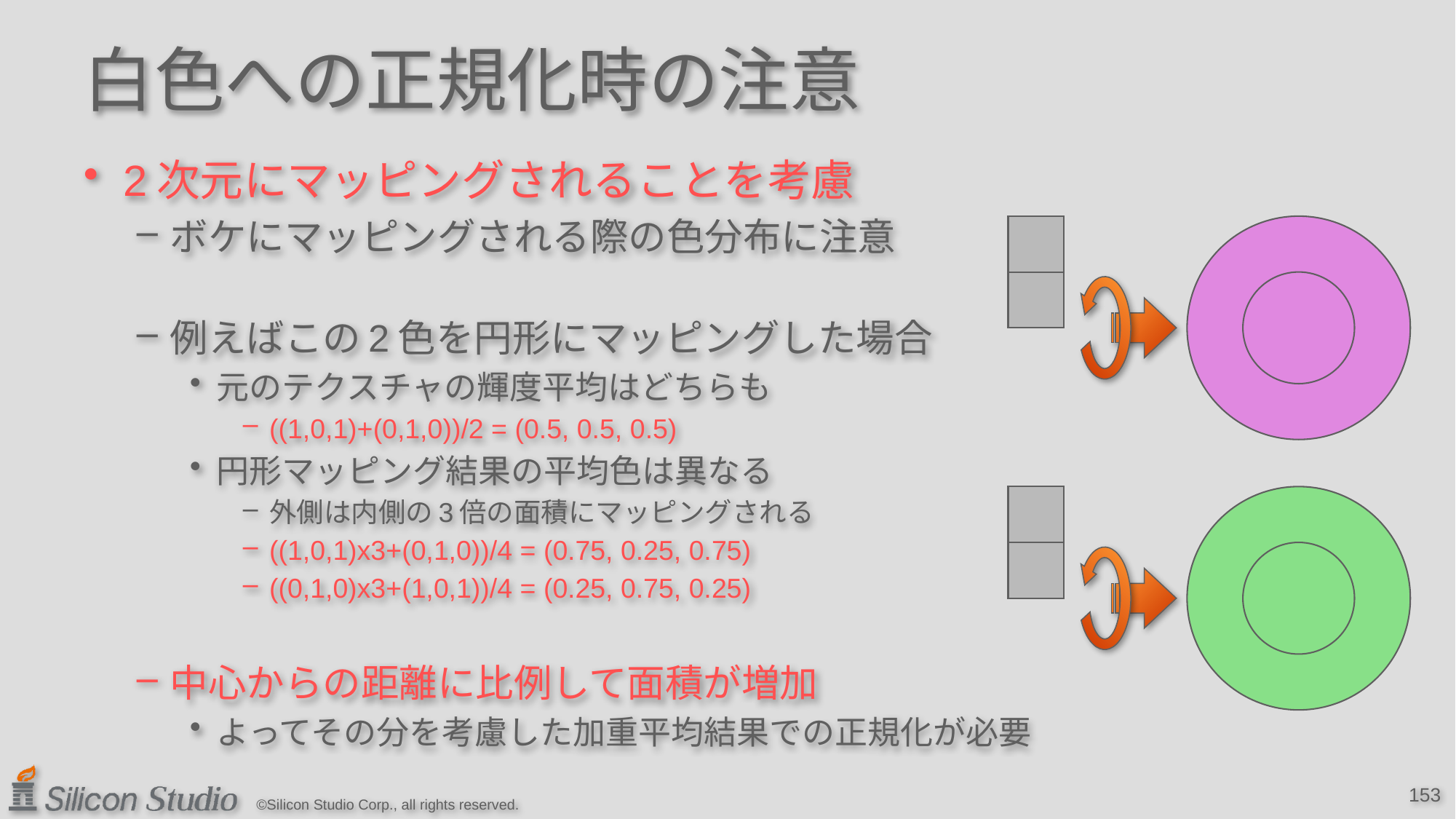

# 白色への正規化時の注意
2次元にマッピングされることを考慮
ボケにマッピングされる際の色分布に注意

例えばこの2色を円形にマッピングした場合
元のテクスチャの輝度平均はどちらも
((1,0,1)+(0,1,0))/2 = (0.5, 0.5, 0.5)
円形マッピング結果の平均色は異なる
外側は内側の3倍の面積にマッピングされる
((1,0,1)x3+(0,1,0))/4 = (0.75, 0.25, 0.75)
((0,1,0)x3+(1,0,1))/4 = (0.25, 0.75, 0.25)

中心からの距離に比例して面積が増加
よってその分を考慮した加重平均結果での正規化が必要